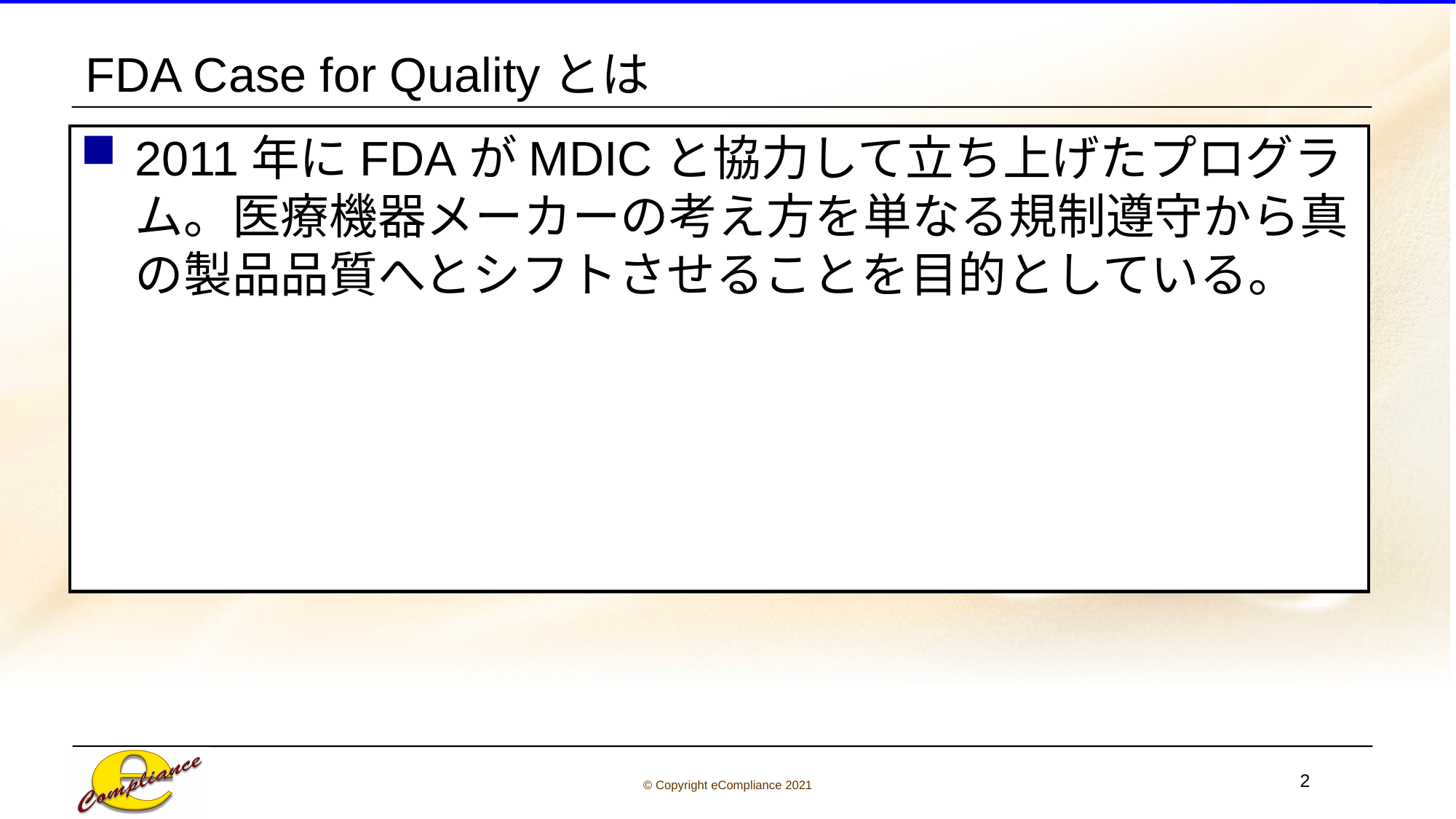

# FDA Case for Qualityとは
2011年にFDAがMDICと協力して立ち上げたプログラム。医療機器メーカーの考え方を単なる規制遵守から真の製品品質へとシフトさせることを目的としている。